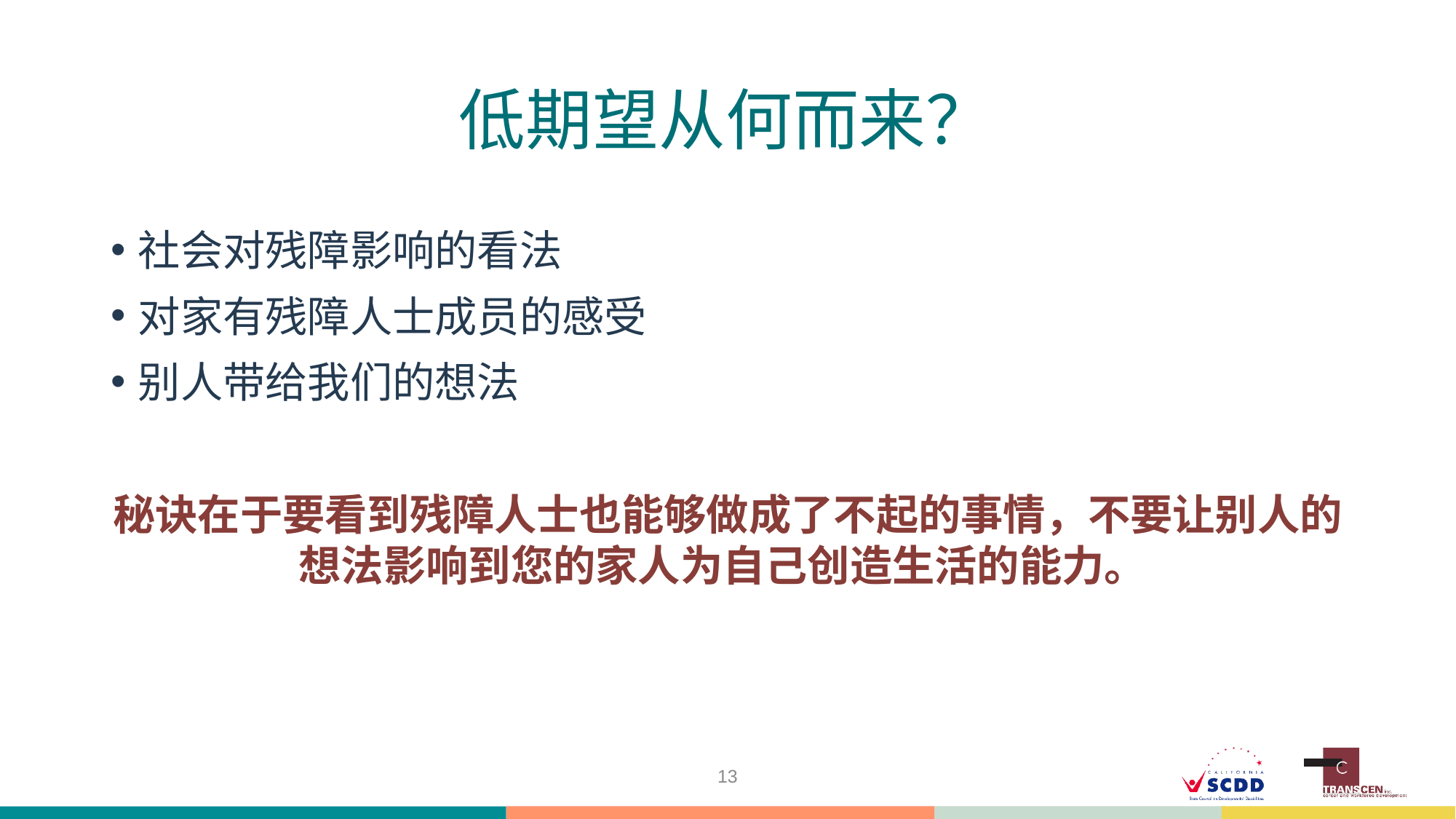

# 低期望从何而来？
社会对残障影响的看法
对家有残障人士成员的感受
别人带给我们的想法

秘诀在于要看到残障人士也能够做成了不起的事情，不要让别人的想法影响到您的家人为自己创造生活的能力。
13